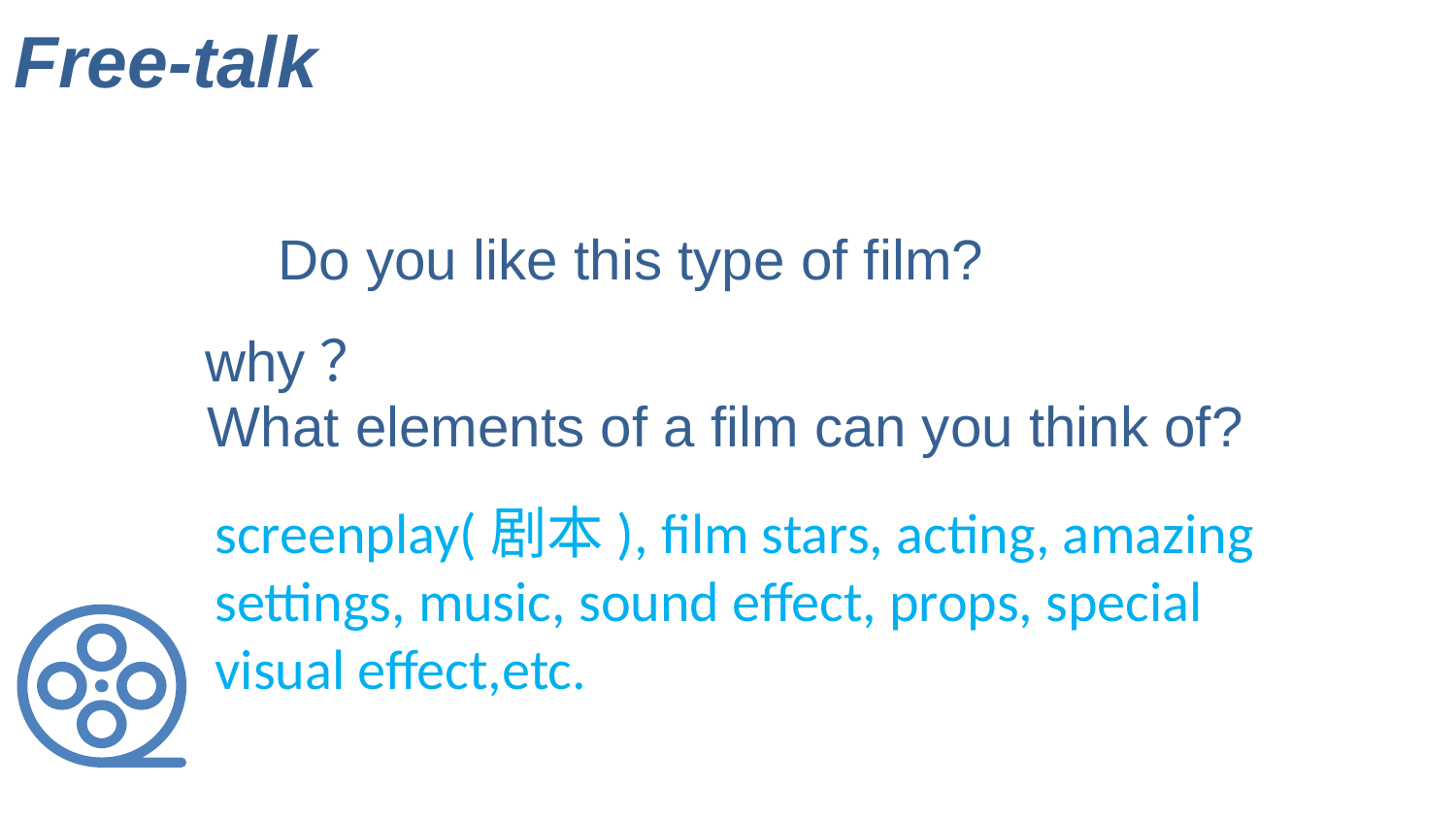

Free-talk
Do you like this type of film? why？
What elements of a film can you think of?
screenplay(剧本), film stars, acting, amazing settings, music, sound effect, props, special visual effect,etc.